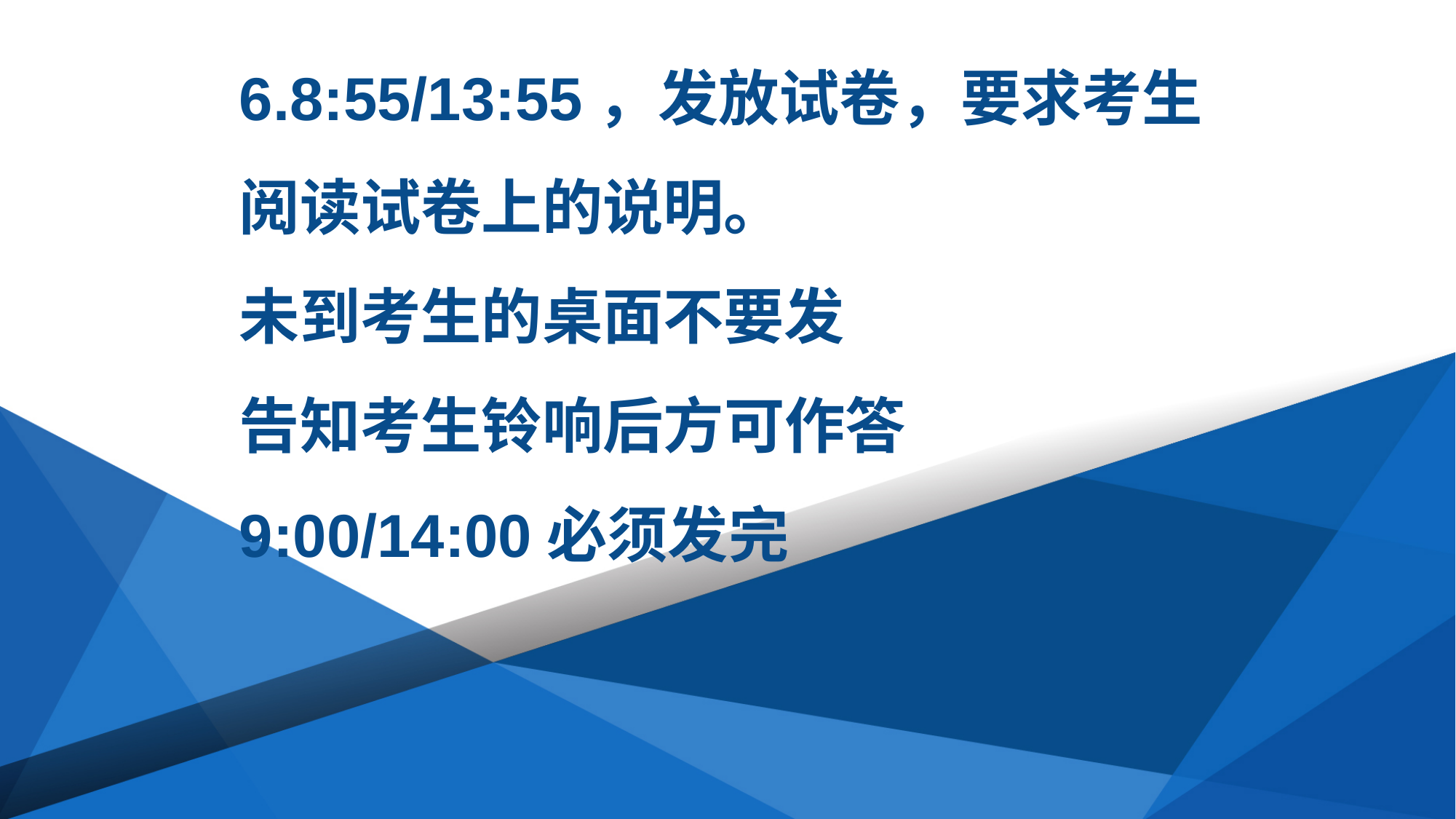

6.8:55/13:55，发放试卷，要求考生阅读试卷上的说明。
未到考生的桌面不要发
告知考生铃响后方可作答
9:00/14:00必须发完